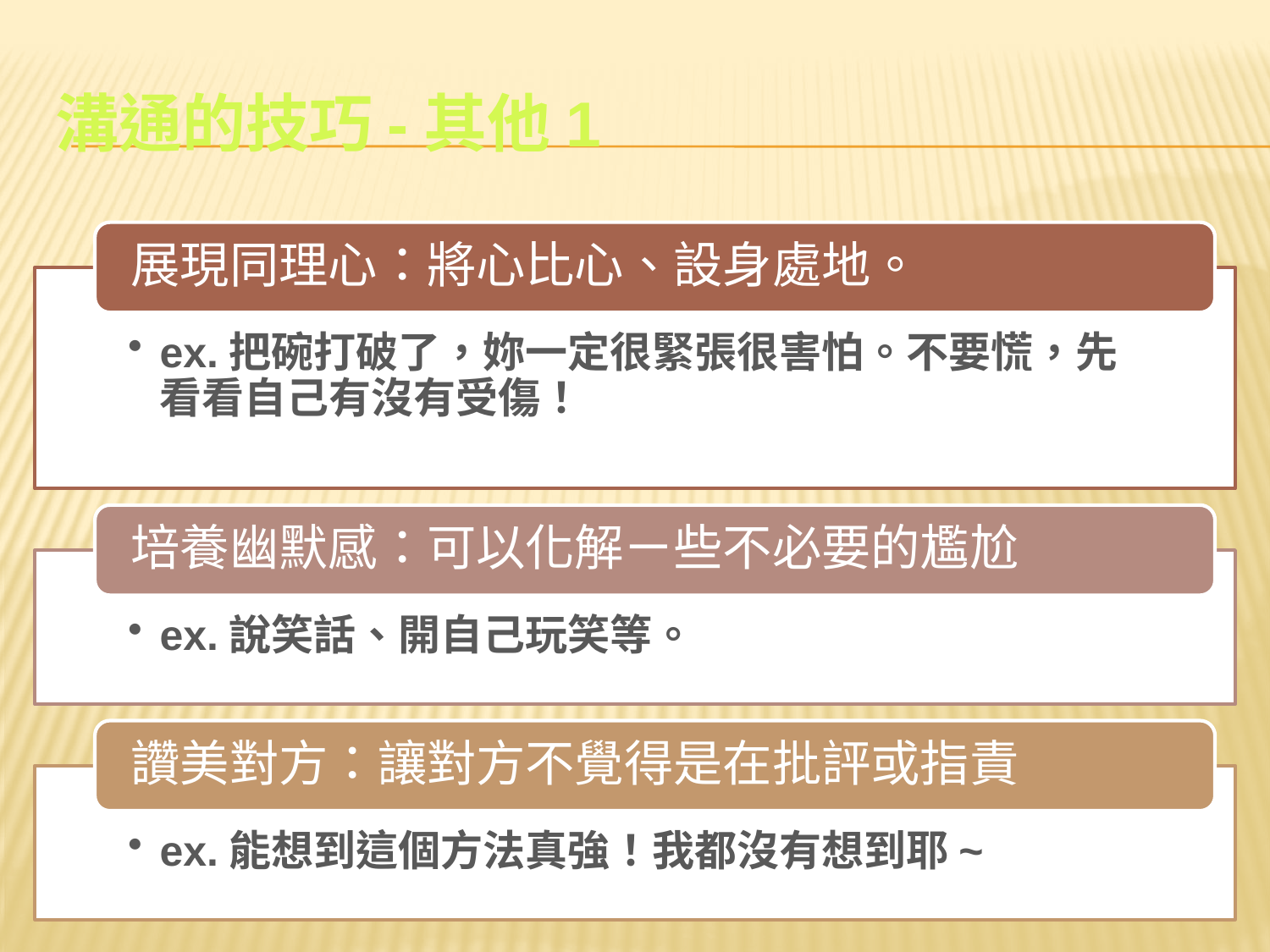

# 溝通的技巧-其他1
展現同理心：將心比心、設身處地。
ex.把碗打破了，妳一定很緊張很害怕。不要慌，先看看自己有沒有受傷！
培養幽默感：可以化解ㄧ些不必要的尷尬
ex.說笑話、開自己玩笑等。
讚美對方：讓對方不覺得是在批評或指責
ex.能想到這個方法真強！我都沒有想到耶~